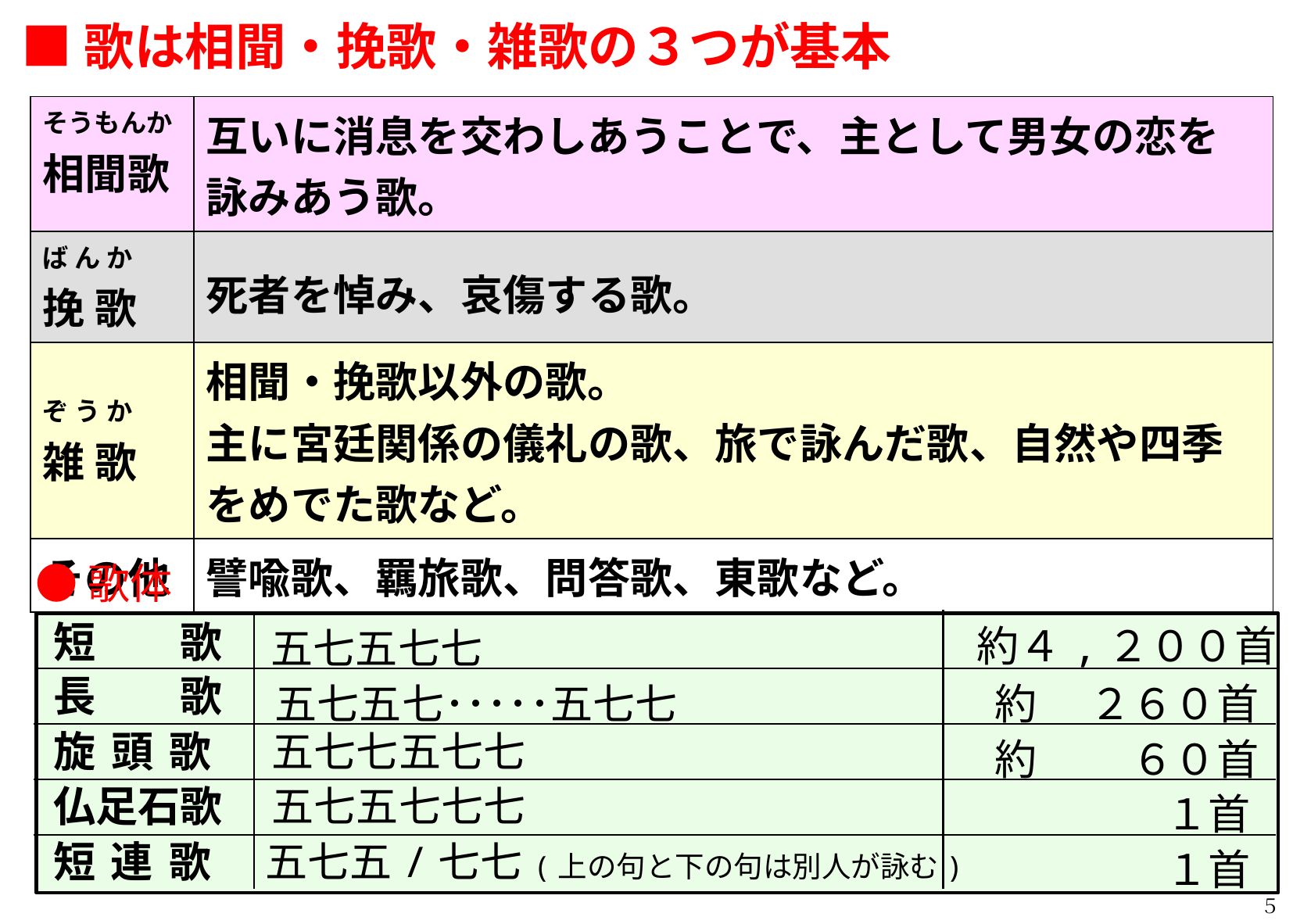

■歌は相聞・挽歌・雑歌の３つが基本
| そうもんか 相聞歌 | 互いに消息を交わしあうことで、主として男女の恋を詠みあう歌。 |
| --- | --- |
| ば ん か 挽 歌 | 死者を悼み、哀傷する歌。 |
| ぞ う か 雑 歌 | 相聞・挽歌以外の歌。 主に宮廷関係の儀礼の歌、旅で詠んだ歌、自然や四季をめでた歌など。 |
| その他 | 譬喩歌、羈旅歌、問答歌、東歌など。 |
●歌体
短　　歌

約４,２００首
五七五七七
長　　歌
五七五七･････五七七
約 　２６０首
旋   頭   歌
五七七五七七
約　　 ６０首
仏足石歌
五七五七七七
１首
短   連   歌
五七五/七七(上の句と下の句は別人が詠む)
１首
５